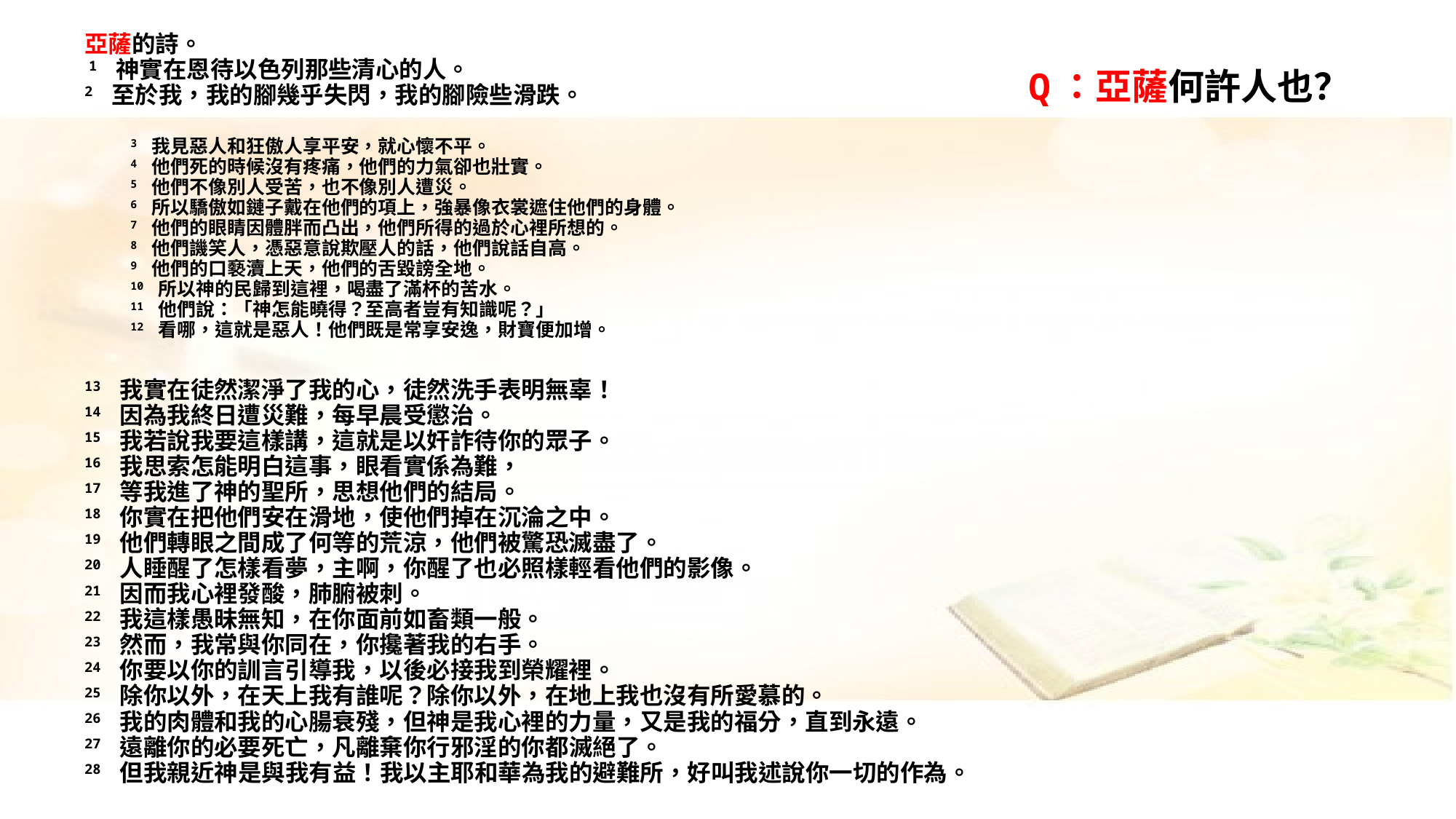

亞薩的詩。
​1 神實在恩待以色列那些清心的人。
2 至於我，我的腳幾乎失閃，我的腳險些滑跌。

3 我見惡人和狂傲人享平安，就心懷不平。
4 他們死的時候沒有疼痛，他們的力氣卻也壯實。
5 他們不像別人受苦，也不像別人遭災。
6 所以驕傲如鏈子戴在他們的項上，強暴像衣裳遮住他們的身體。
7 他們的眼睛因體胖而凸出，他們所得的過於心裡所想的。
8 他們譏笑人，憑惡意說欺壓人的話，他們說話自高。
9 他們的口褻瀆上天，他們的舌毀謗全地。
10 所以神的民歸到這裡，喝盡了滿杯的苦水。
11 他們說：「神怎能曉得？至高者豈有知識呢？」
12 看哪，這就是惡人！他們既是常享安逸，財寶便加增。
13 我實在徒然潔淨了我的心，徒然洗手表明無辜！
14 因為我終日遭災難，每早晨受懲治。
15 我若說我要這樣講，這就是以奸詐待你的眾子。
16 我思索怎能明白這事，眼看實係為難，
17 等我進了神的聖所，思想他們的結局。
18 你實在把他們安在滑地，使他們掉在沉淪之中。
19 他們轉眼之間成了何等的荒涼，他們被驚恐滅盡了。
20 人睡醒了怎樣看夢，主啊，你醒了也必照樣輕看他們的影像。
21 因而我心裡發酸，肺腑被刺。
22 我這樣愚昧無知，在你面前如畜類一般。
23 然而，我常與你同在，你攙著我的右手。
24 你要以你的訓言引導我，以後必接我到榮耀裡。
25 除你以外，在天上我有誰呢？除你以外，在地上我也沒有所愛慕的。
26 我的肉體和我的心腸衰殘，但神是我心裡的力量，又是我的福分，直到永遠。
27 遠離你的必要死亡，凡離棄你行邪淫的你都滅絕了。
28 但我親近神是與我有益！我以主耶和華為我的避難所，好叫我述說你一切的作為。
Q：亞薩何許人也？